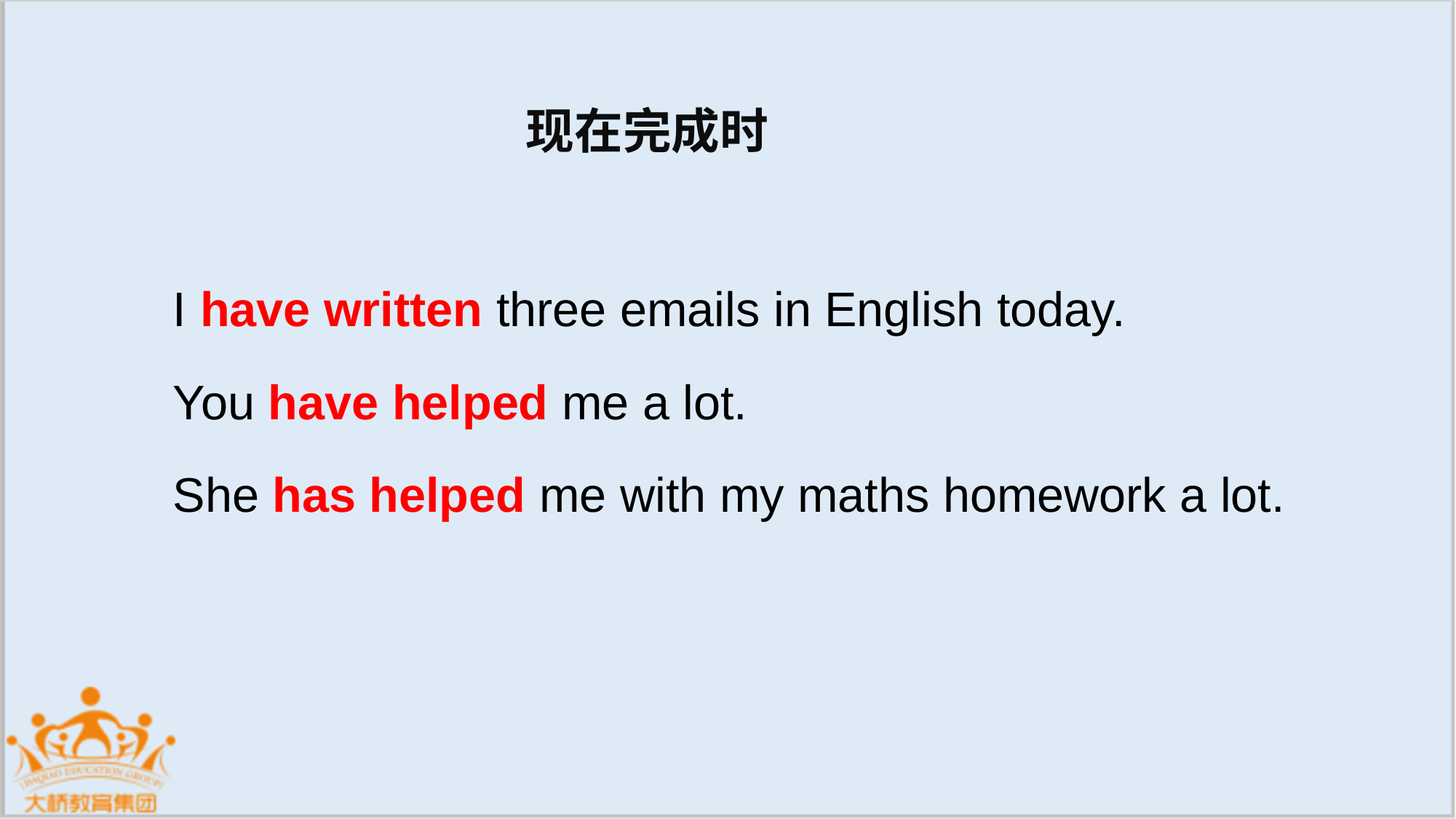

现在完成时
I have written three e­mails in English today.
You have helped me a lot.
She has helped me with my maths homework a lot.